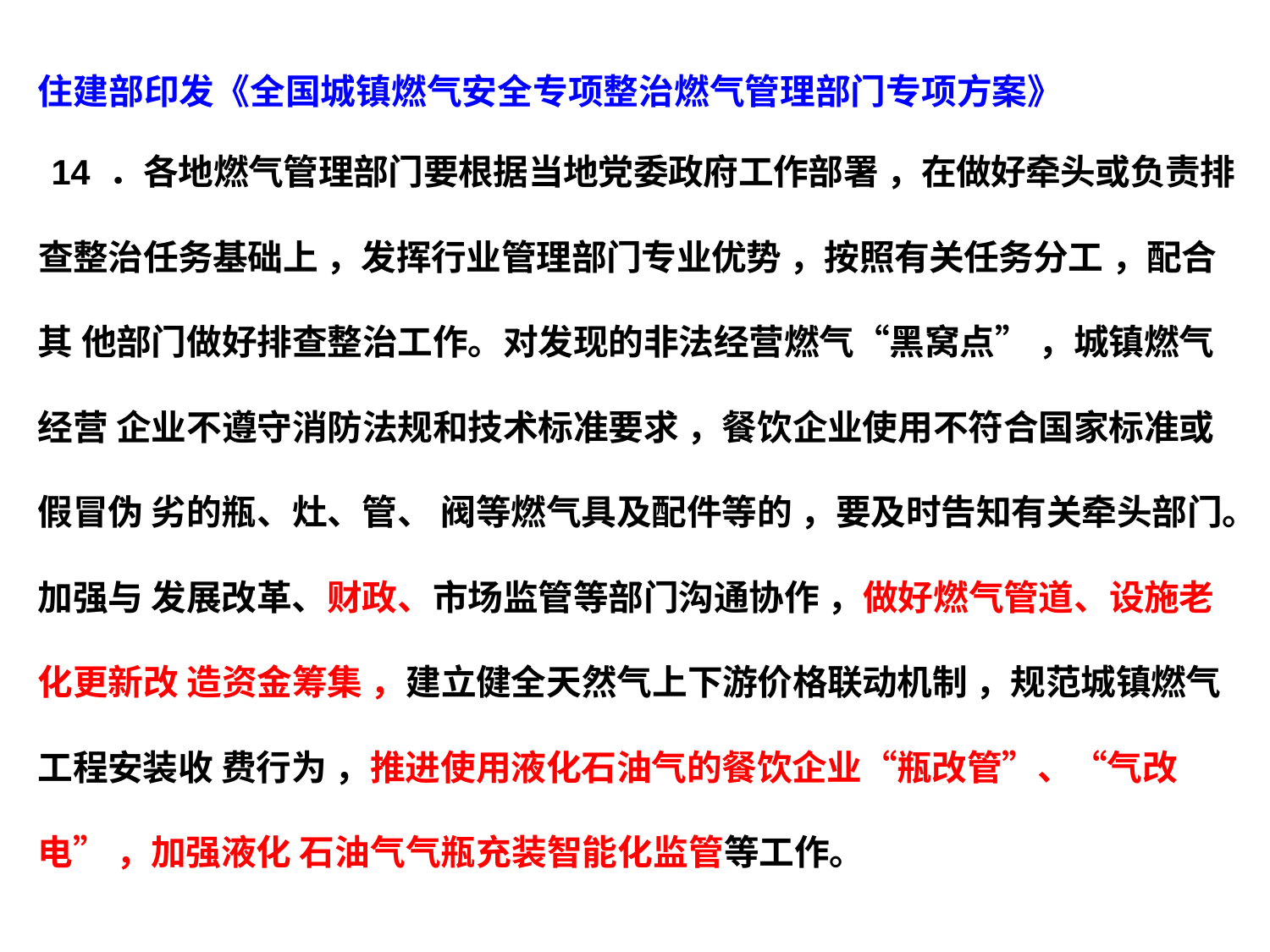

住建部印发《全国城镇燃气安全专项整治燃气管理部门专项方案》

14 ．各地燃气管理部门要根据当地党委政府工作部署 ，在做好牵头或负责排
查整治任务基础上 ，发挥行业管理部门专业优势 ，按照有关任务分工 ，配合其 他部门做好排查整治工作。对发现的非法经营燃气“黑窝点” ，城镇燃气经营 企业不遵守消防法规和技术标准要求 ，餐饮企业使用不符合国家标准或假冒伪 劣的瓶、灶、管、 阀等燃气具及配件等的 ，要及时告知有关牵头部门。加强与 发展改革、财政、市场监管等部门沟通协作 ，做好燃气管道、设施老化更新改 造资金筹集 ，建立健全天然气上下游价格联动机制 ，规范城镇燃气工程安装收 费行为 ，推进使用液化石油气的餐饮企业“瓶改管”、“气改电” ，加强液化 石油气气瓶充装智能化监管等工作。